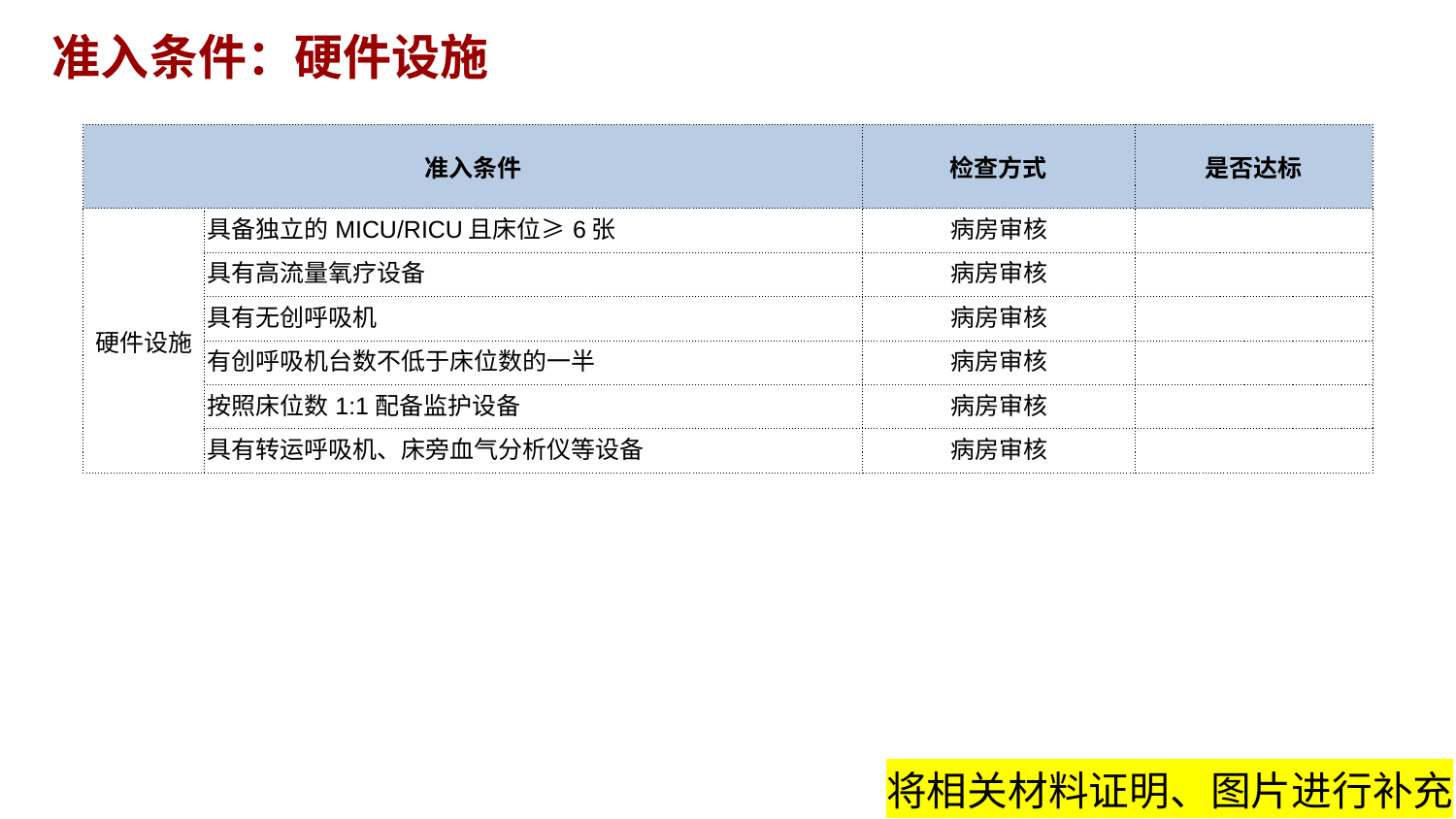

准入条件：硬件设施
| 准入条件 |  | 检查方式 | 是否达标 |
| --- | --- | --- | --- |
| 硬件设施 | 具备独立的MICU/RICU且床位≥6张 | 病房审核 |  |
|  | 具有高流量氧疗设备 | 病房审核 |  |
|  | 具有无创呼吸机 | 病房审核 |  |
|  | 有创呼吸机台数不低于床位数的一半 | 病房审核 |  |
|  | 按照床位数1:1配备监护设备 | 病房审核 |  |
|  | 具有转运呼吸机、床旁血气分析仪等设备 | 病房审核 |  |
将相关材料证明、图片进行补充